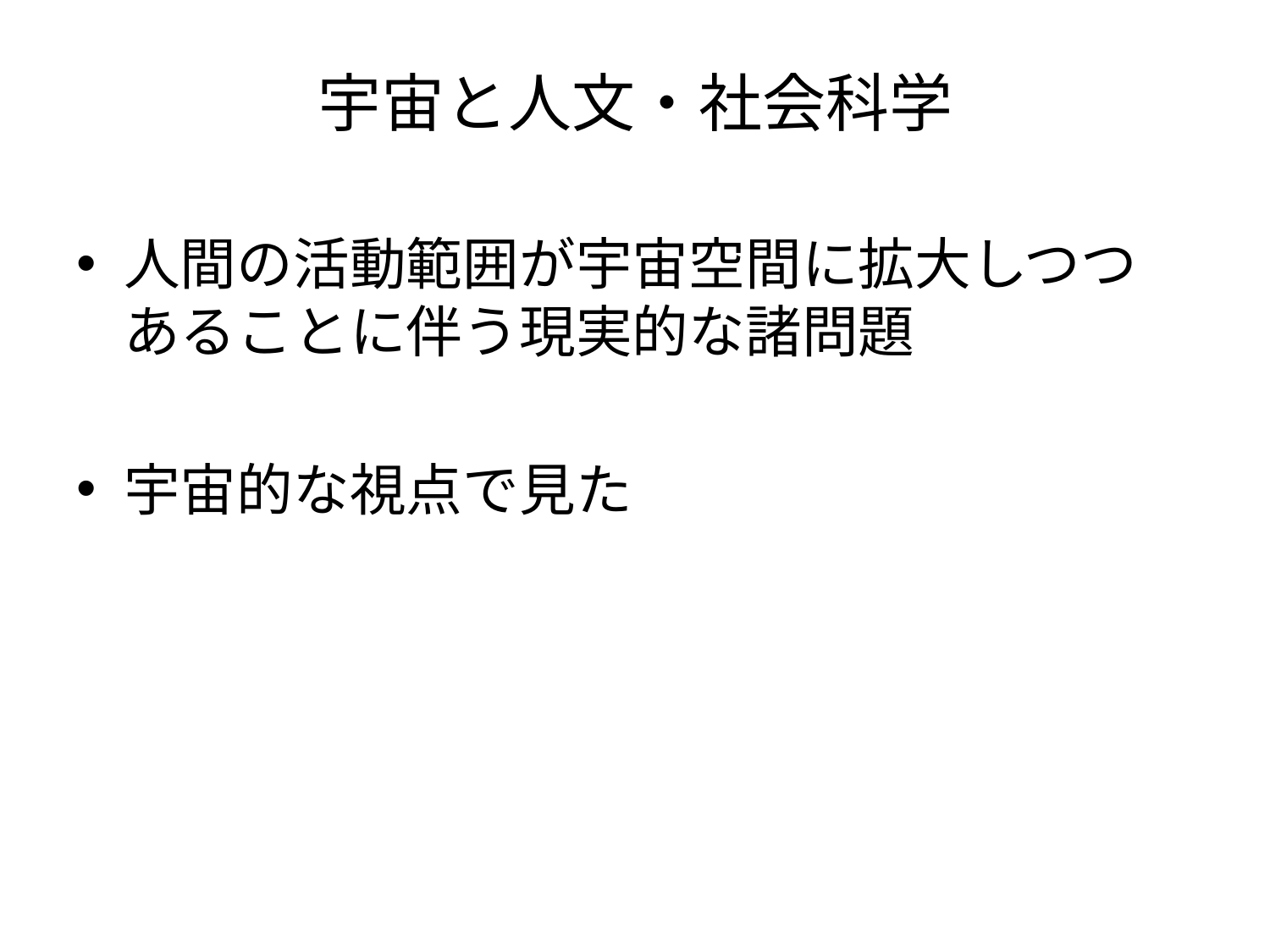

# 宇宙と人文・社会科学
人間の活動範囲が宇宙空間に拡大しつつあることに伴う現実的な諸問題

宇宙的な視点で見た